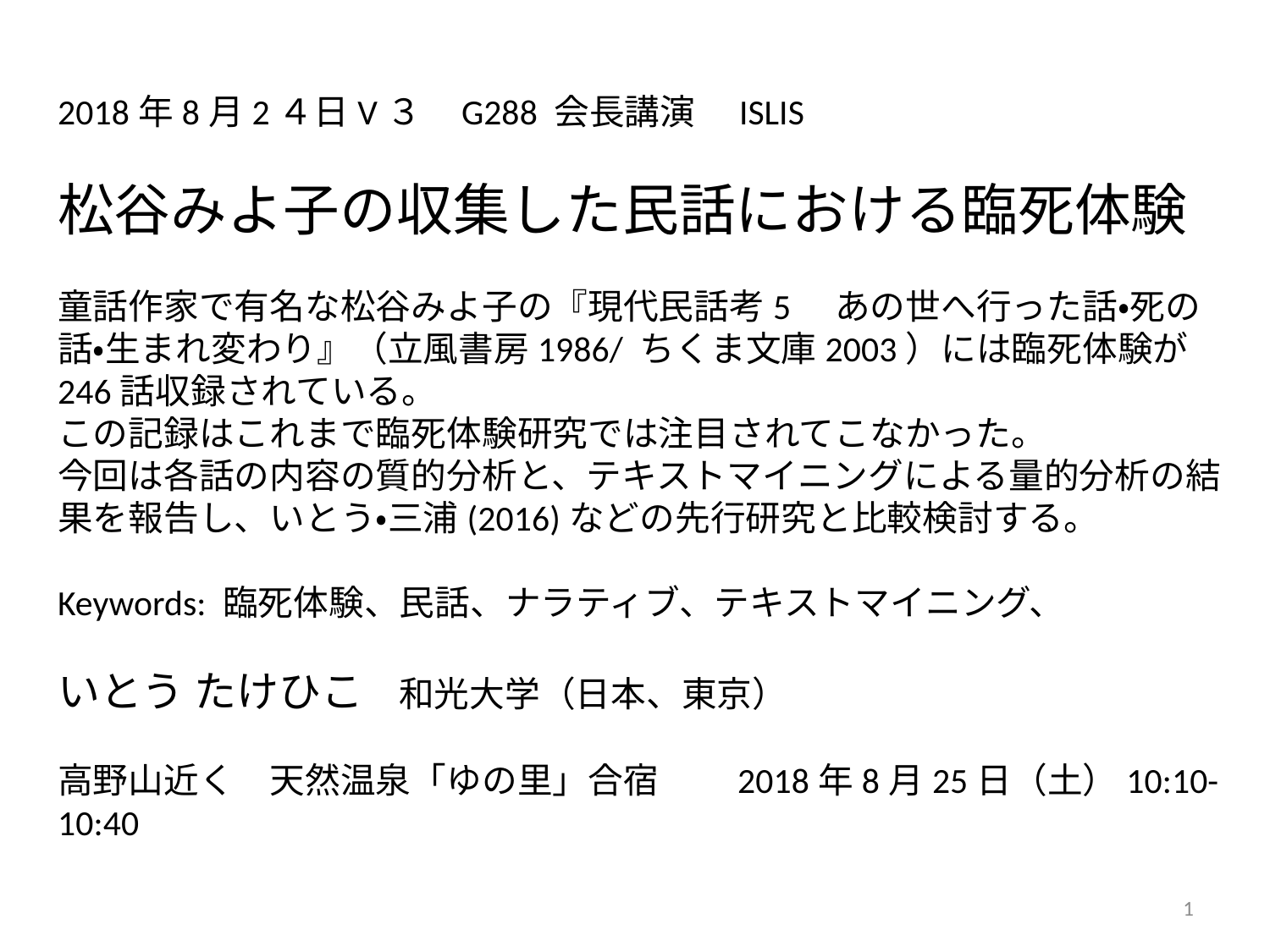

# 2018年8月2４日V３    G288 会長講演　ISLIS 松谷みよ子の収集した民話における臨死体験 童話作家で有名な松谷みよ子の『現代民話考5　あの世へ行った話・死の話・生まれ変わり』（立風書房1986/ ちくま文庫2003）には臨死体験が246話収録されている。 この記録はこれまで臨死体験研究では注目されてこなかった。 今回は各話の内容の質的分析と、テキストマイニングによる量的分析の結果を報告し、いとう・三浦(2016)などの先行研究と比較検討する。 Keywords: 臨死体験、民話、ナラティブ、テキストマイニング、 いとう たけひこ　和光大学（日本、東京） 高野山近く　天然温泉「ゆの里」合宿　　2018年8月25日（土）10:10-10:40
1